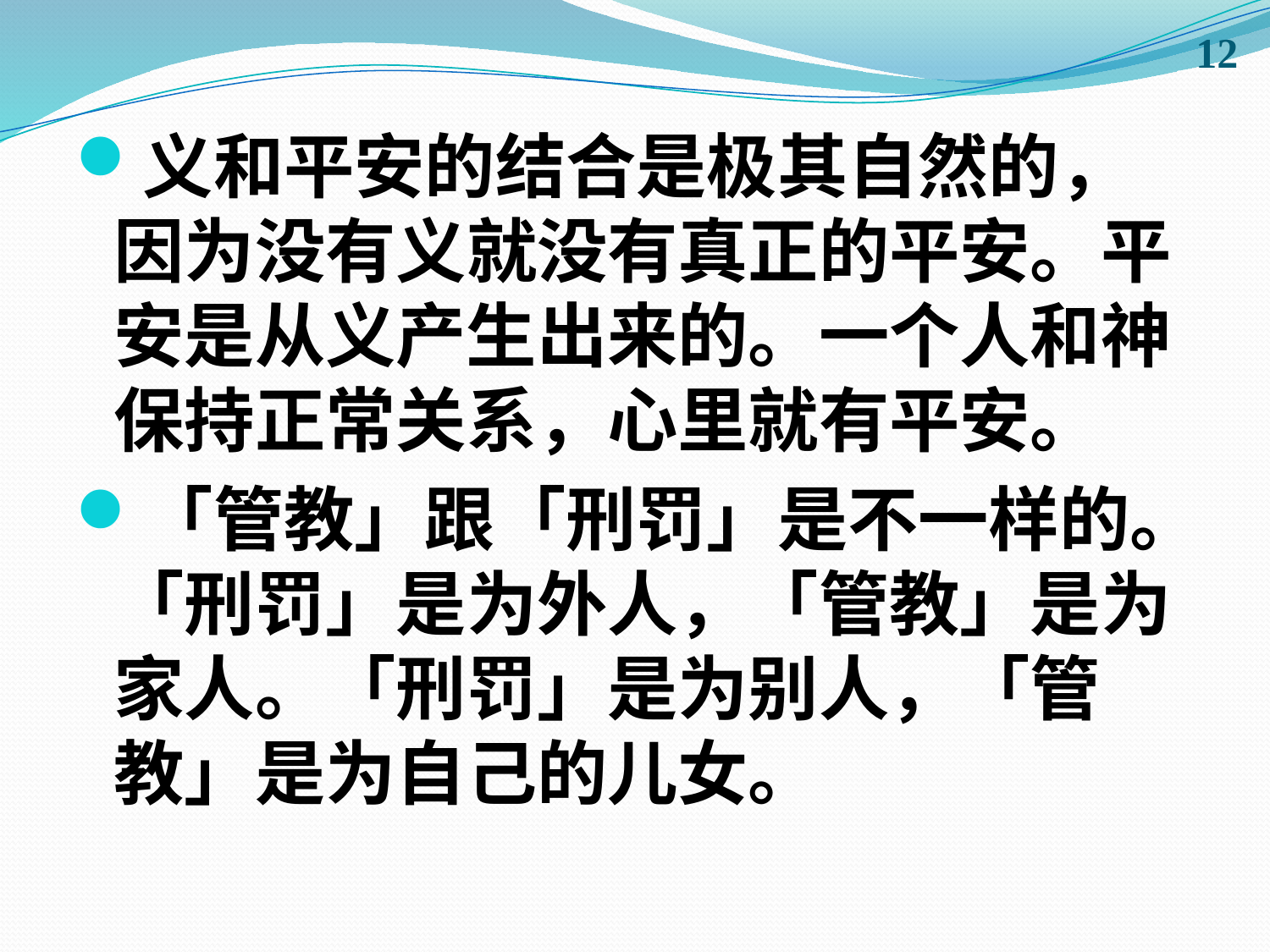

12
义和平安的结合是极其自然的，因为没有义就没有真正的平安。平安是从义产生出来的。一个人和神保持正常关系，心里就有平安。
「管教」跟「刑罚」是不一样的。「刑罚」是为外人，「管教」是为家人。「刑罚」是为别人，「管教」是为自己的儿女。